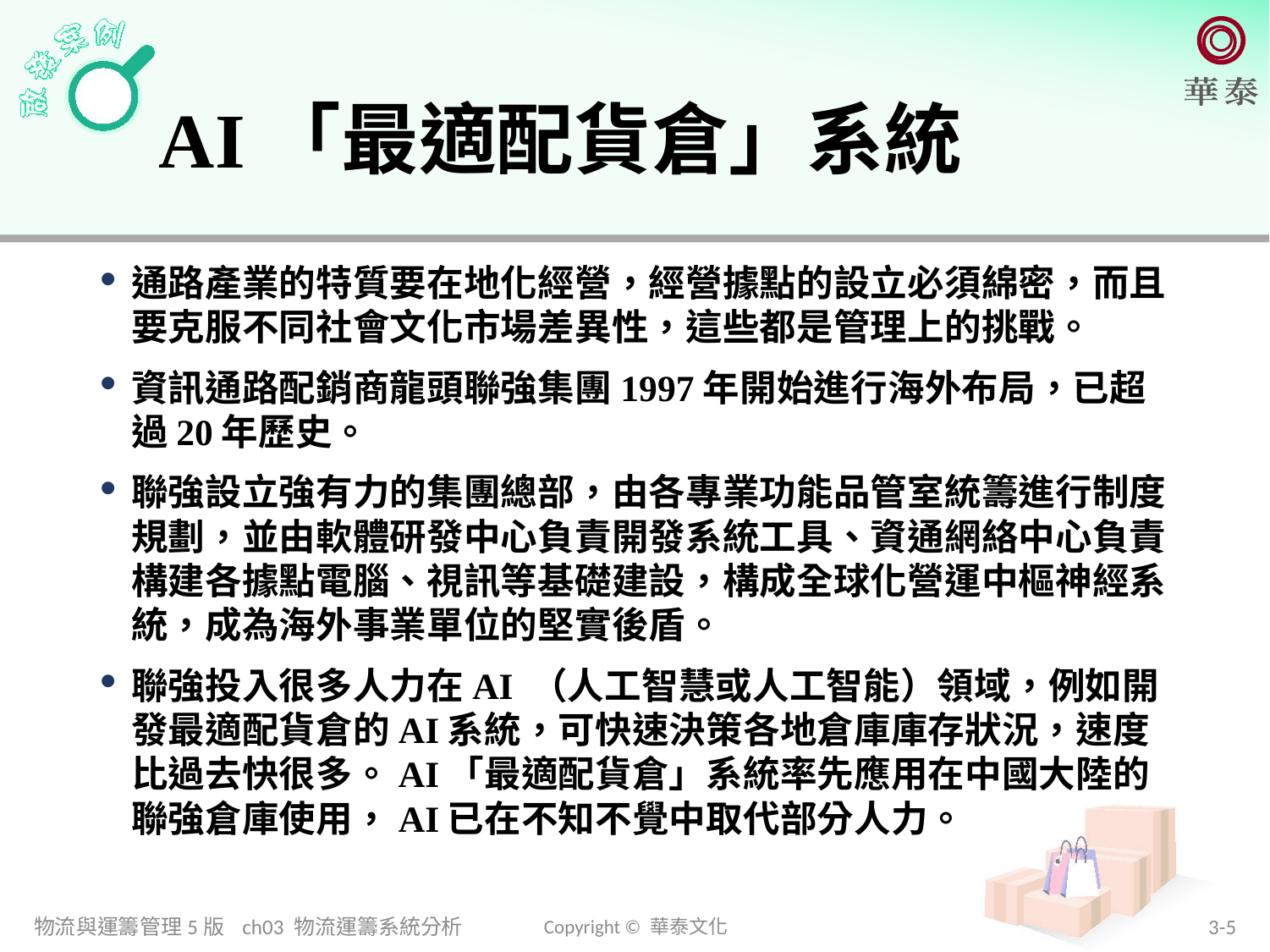

# AI「最適配貨倉」系統
通路產業的特質要在地化經營，經營據點的設立必須綿密，而且要克服不同社會文化市場差異性，這些都是管理上的挑戰。
資訊通路配銷商龍頭聯強集團1997年開始進行海外布局，已超過20年歷史。
聯強設立強有力的集團總部，由各專業功能品管室統籌進行制度規劃，並由軟體研發中心負責開發系統工具、資通網絡中心負責構建各據點電腦、視訊等基礎建設，構成全球化營運中樞神經系統，成為海外事業單位的堅實後盾。
聯強投入很多人力在AI （人工智慧或人工智能）領域，例如開發最適配貨倉的AI系統，可快速決策各地倉庫庫存狀況，速度比過去快很多。AI「最適配貨倉」系統率先應用在中國大陸的聯強倉庫使用，AI已在不知不覺中取代部分人力。
物流與運籌管理5版  ch03 物流運籌系統分析
Copyright © 華泰文化
3-5